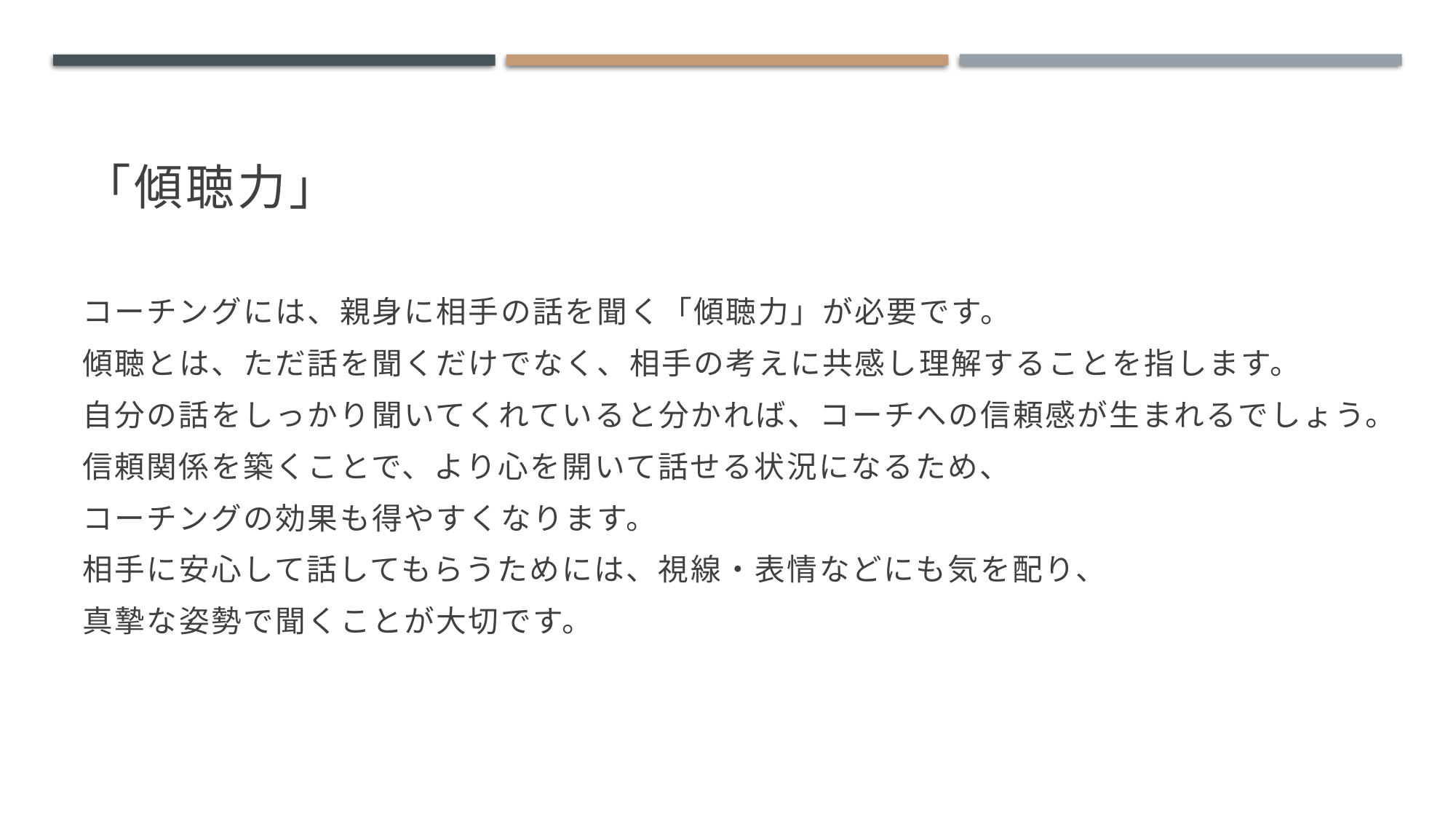

# 「傾聴力」
コーチングには、親身に相手の話を聞く「傾聴力」が必要です。
傾聴とは、ただ話を聞くだけでなく、相手の考えに共感し理解することを指します。
自分の話をしっかり聞いてくれていると分かれば、コーチへの信頼感が生まれるでしょう。
信頼関係を築くことで、より心を開いて話せる状況になるため、
コーチングの効果も得やすくなります。
相手に安心して話してもらうためには、視線・表情などにも気を配り、
真摯な姿勢で聞くことが大切です。